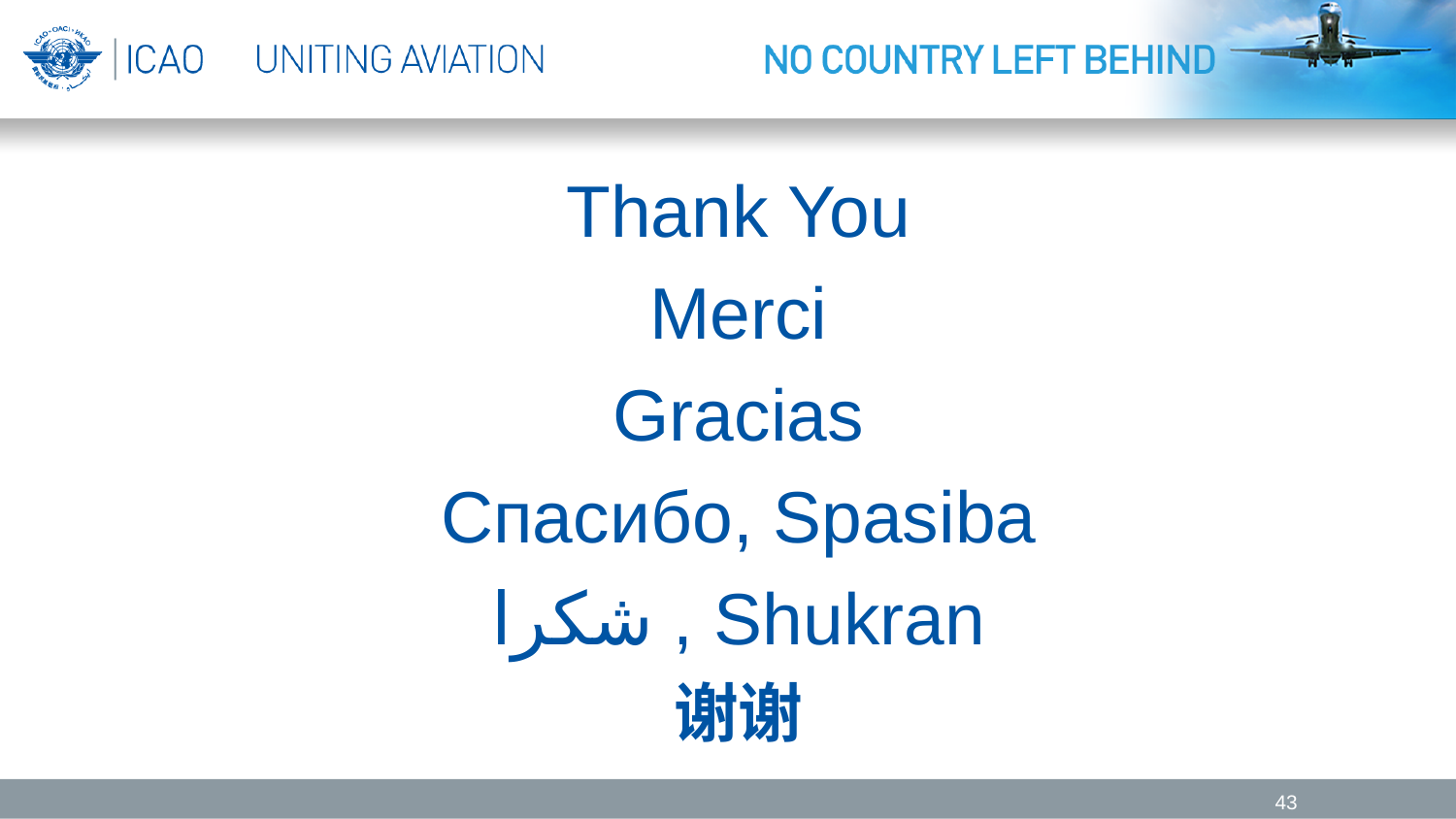

Thank You
Merci
Gracias
Спасибо, Spasiba
شكرا , Shukran
谢谢

43